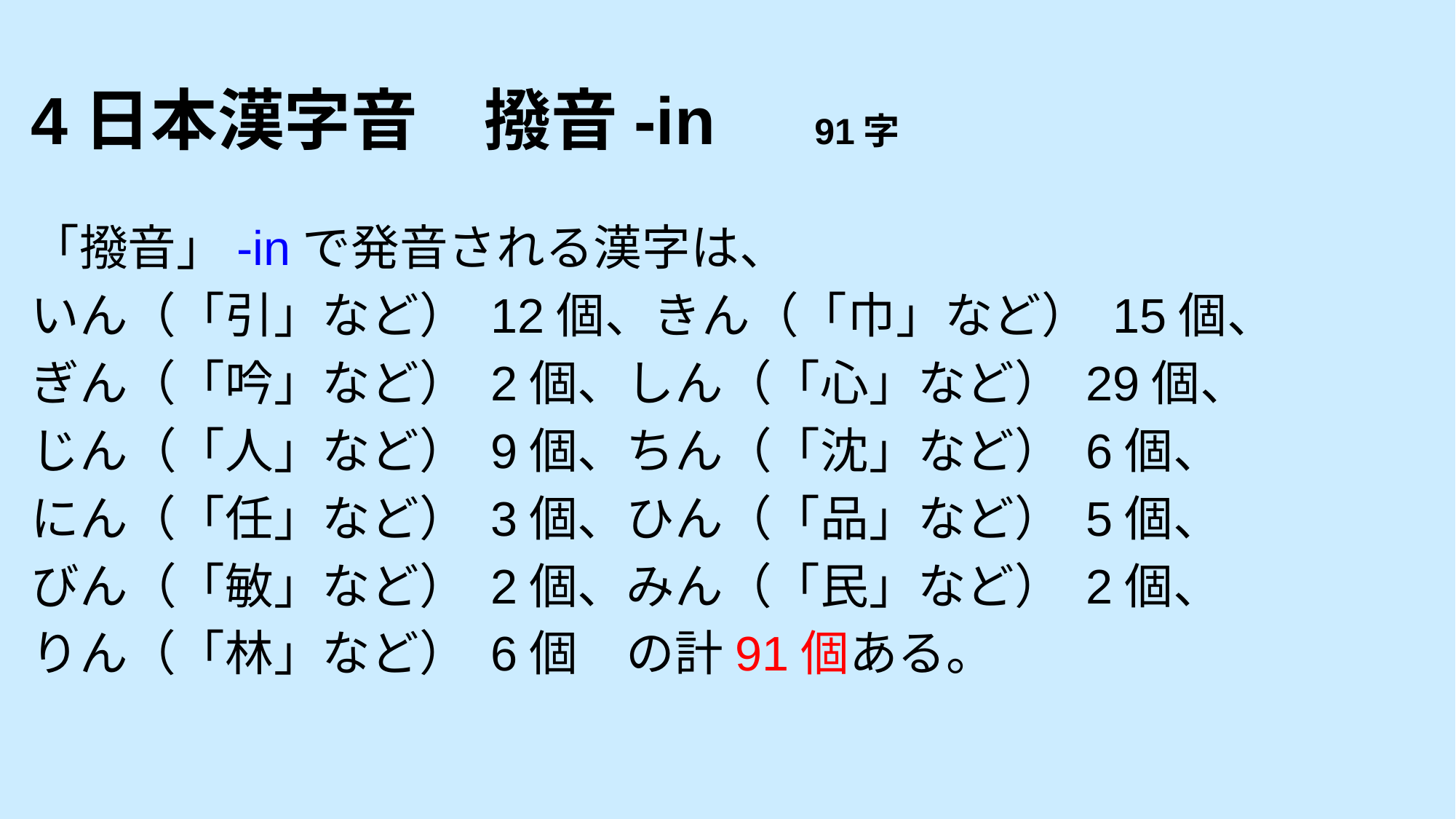

# 4日本漢字音　撥音-in　91字
「撥音」-inで発音される漢字は、
いん（「引」など） 12個、きん（「巾」など） 15個、
ぎん（「吟」など） 2個、しん（「心」など） 29個、
じん（「人」など） 9個、ちん（「沈」など） 6個、
にん（「任」など） 3個、ひん（「品」など） 5個、
びん（「敏」など） 2個、みん（「民」など） 2個、
りん（「林」など） 6個　の計91個ある。